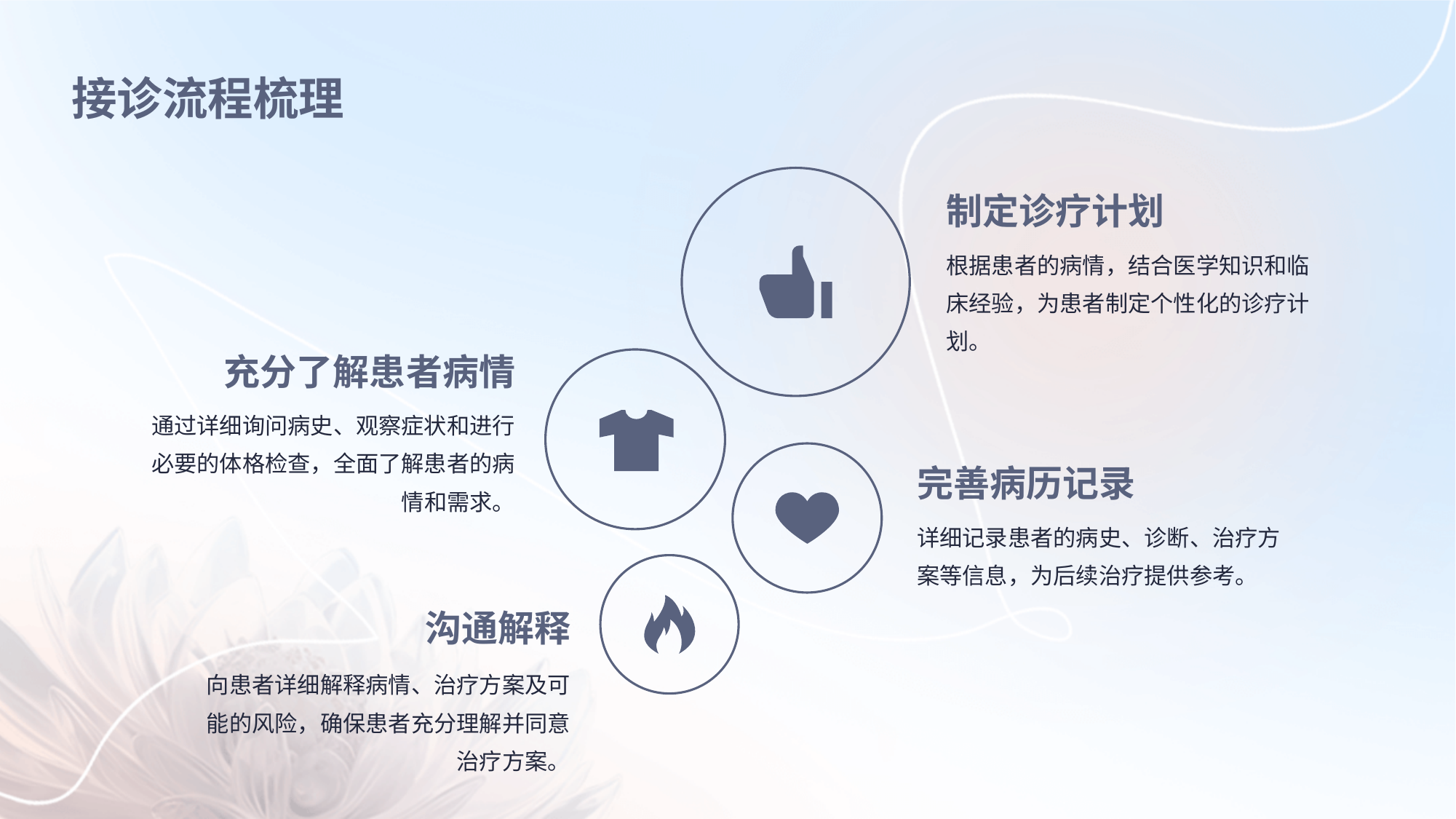

接诊流程梳理

制定诊疗计划
根据患者的病情，结合医学知识和临床经验，为患者制定个性化的诊疗计划。

充分了解患者病情

通过详细询问病史、观察症状和进行必要的体格检查，全面了解患者的病情和需求。

完善病历记录

详细记录患者的病史、诊断、治疗方案等信息，为后续治疗提供参考。

沟通解释

向患者详细解释病情、治疗方案及可能的风险，确保患者充分理解并同意治疗方案。